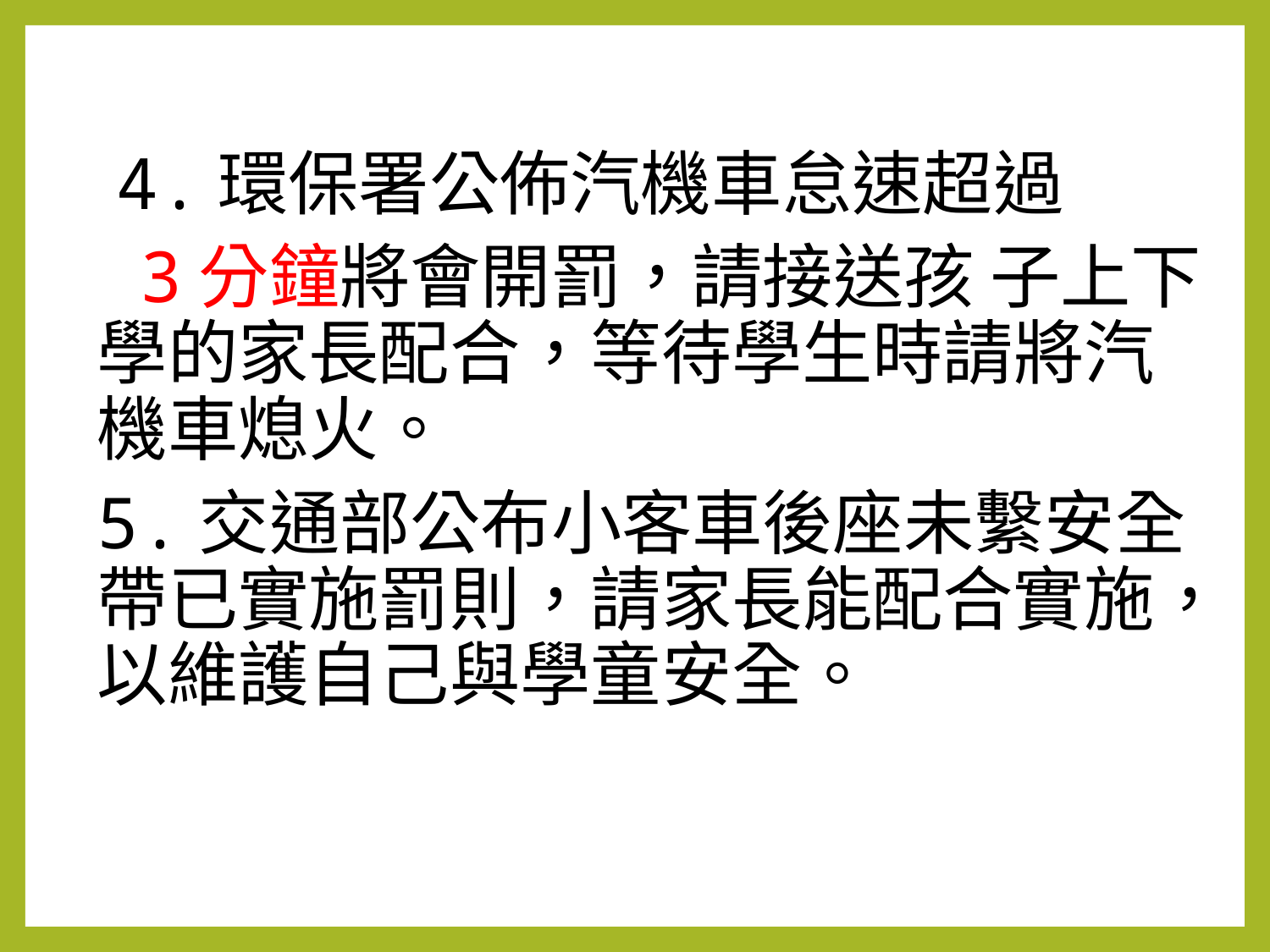

4.環保署公佈汽機車怠速超過
 3分鐘將會開罰，請接送孩 子上下學的家長配合，等待學生時請將汽機車熄火。
5.交通部公布小客車後座未繫安全帶已實施罰則，請家長能配合實施，以維護自己與學童安全。